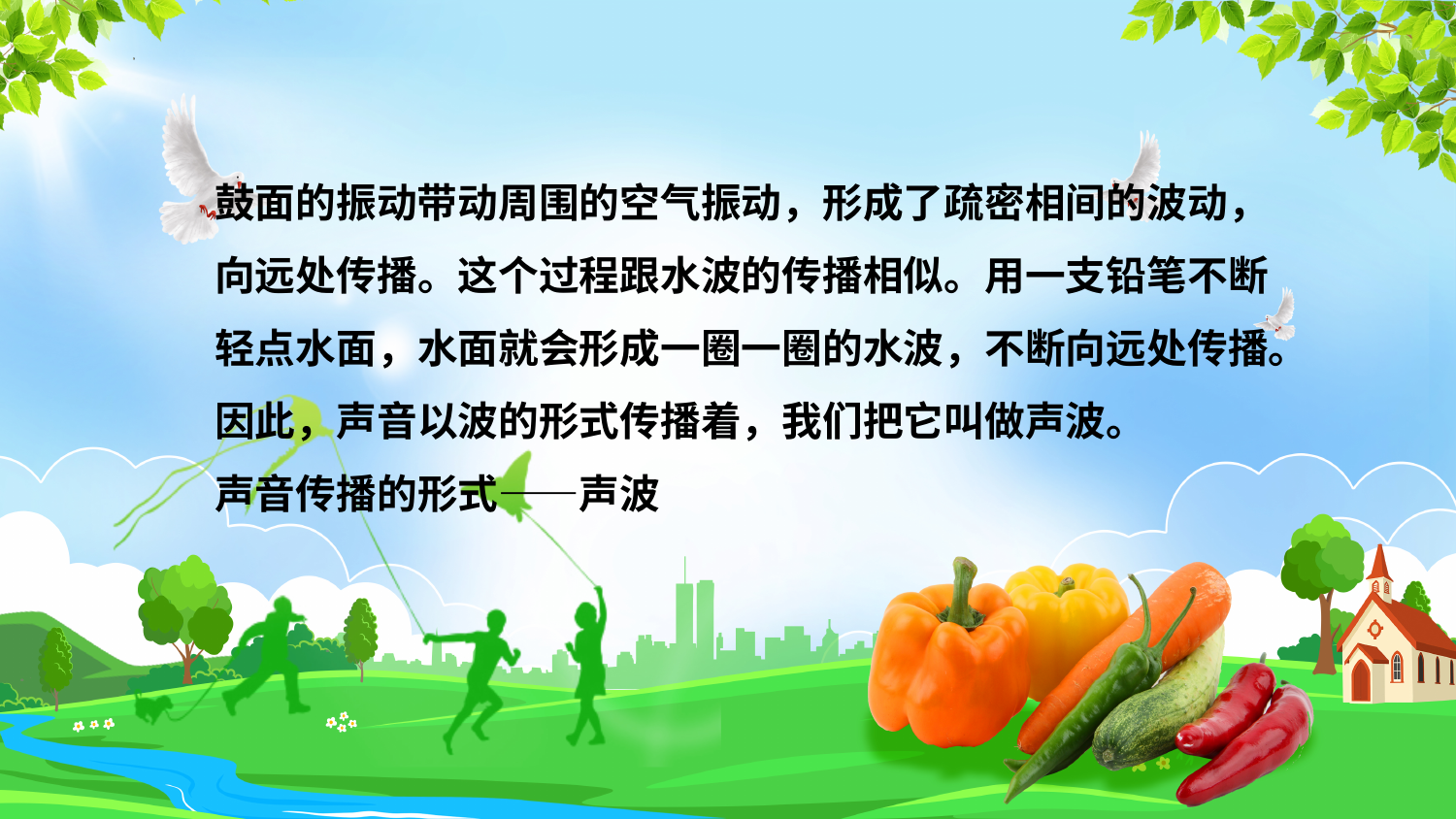

鼓面的振动带动周围的空气振动，形成了疏密相间的波动，向远处传播。这个过程跟水波的传播相似。用一支铅笔不断轻点水面，水面就会形成一圈一圈的水波，不断向远处传播。因此，声音以波的形式传播着，我们把它叫做声波。
声音传播的形式——声波